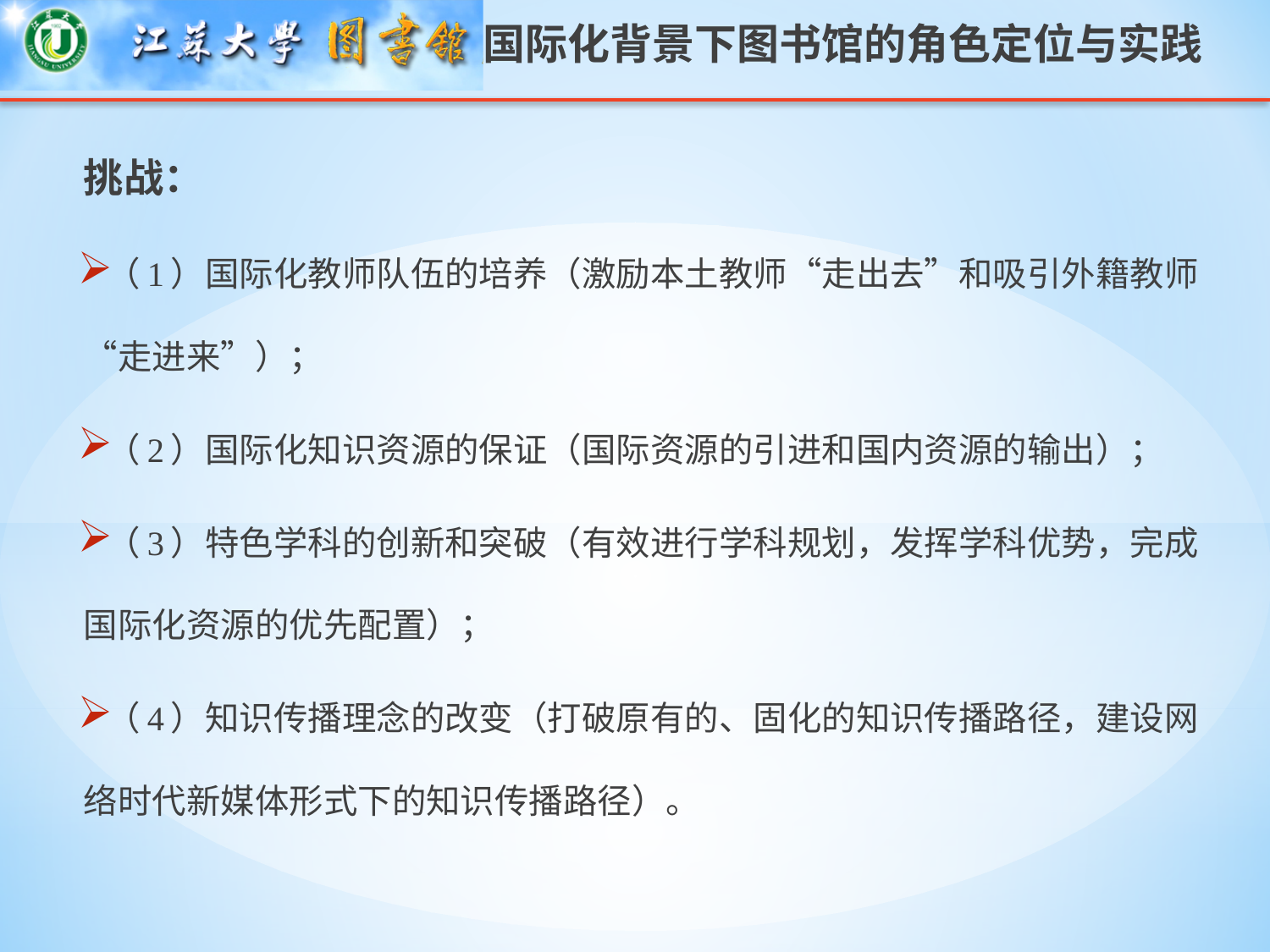

挑战：
（1）国际化教师队伍的培养（激励本土教师“走出去”和吸引外籍教师“走进来”）；
（2）国际化知识资源的保证（国际资源的引进和国内资源的输出）；
（3）特色学科的创新和突破（有效进行学科规划，发挥学科优势，完成国际化资源的优先配置）；
（4）知识传播理念的改变（打破原有的、固化的知识传播路径，建设网络时代新媒体形式下的知识传播路径）。